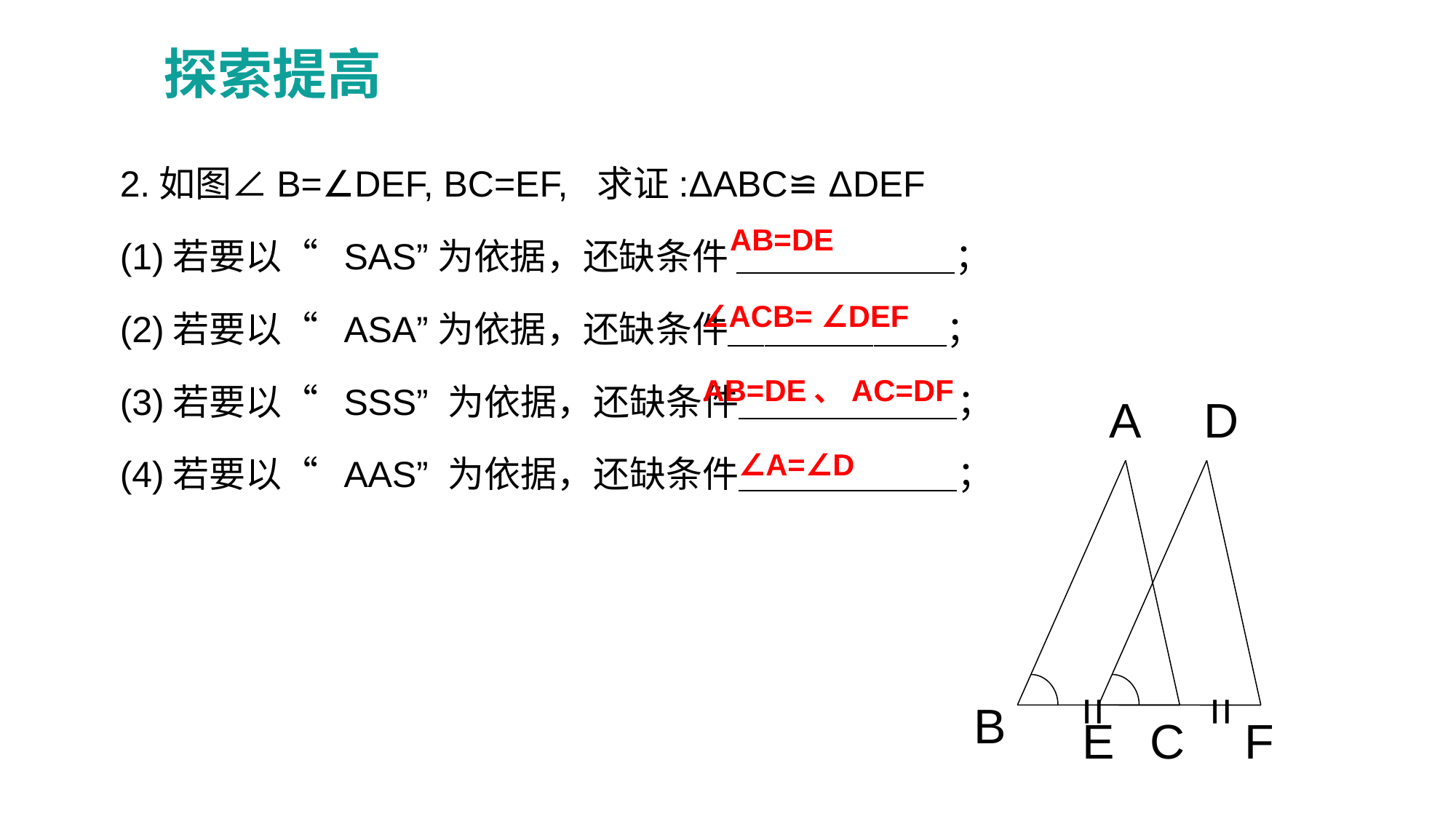

探索提高
2.如图∠B=∠DEF, BC=EF,  求证:ΔABC≌ ΔDEF
(1)若要以“  SAS”为依据，还缺条件 ＿＿＿＿＿＿；
(2)若要以“  ASA”为依据，还缺条件＿＿＿＿＿＿；
(3)若要以“  SSS” 为依据，还缺条件＿＿＿＿＿＿；
(4)若要以“  AAS” 为依据，还缺条件＿＿＿＿＿＿；

AB=DE
∠ACB= ∠DEF
AB=DE、AC=DF
A
D

=
=
B
E
C
F
∠A=∠D